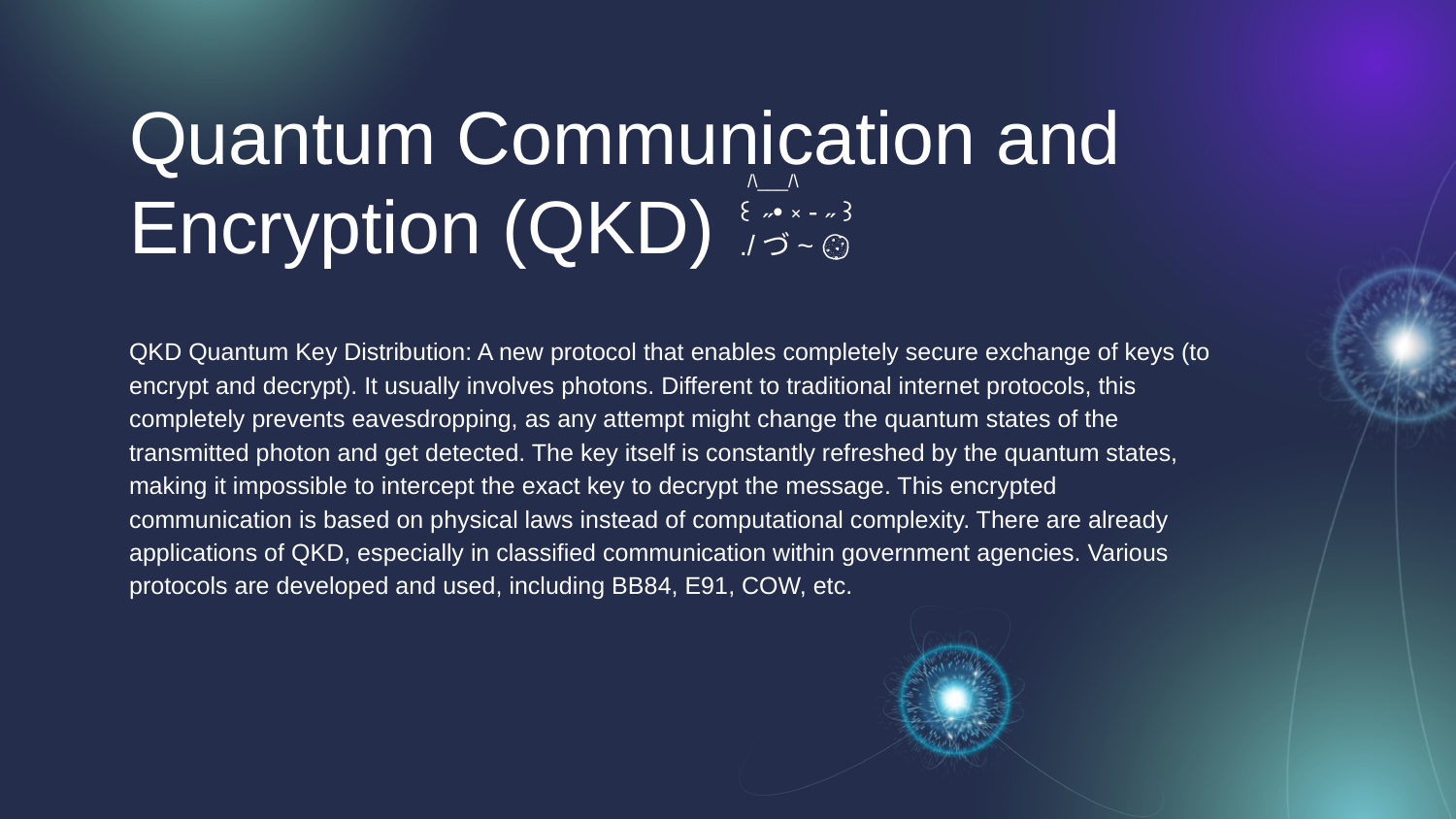

# Quantum Communication and Encryption (QKD)
 /\___/\
꒰ ˶• ༝ - ˶꒱
./づ~ 🍪
QKD Quantum Key Distribution: A new protocol that enables completely secure exchange of keys (to encrypt and decrypt). It usually involves photons. Different to traditional internet protocols, this completely prevents eavesdropping, as any attempt might change the quantum states of the transmitted photon and get detected. The key itself is constantly refreshed by the quantum states, making it impossible to intercept the exact key to decrypt the message. This encrypted communication is based on physical laws instead of computational complexity. There are already applications of QKD, especially in classified communication within government agencies. Various protocols are developed and used, including BB84, E91, COW, etc.